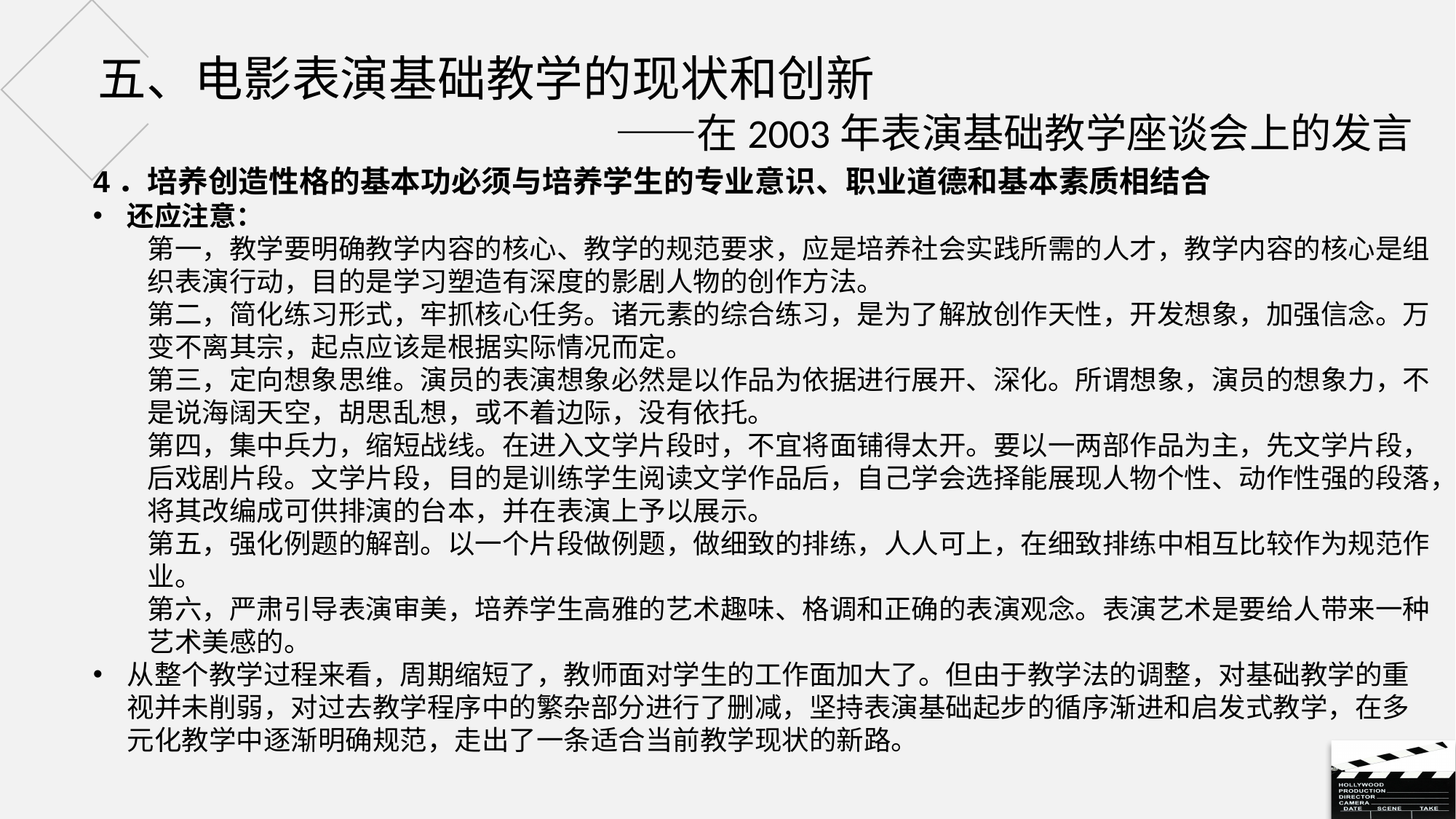

# 五、电影表演基础教学的现状和创新 ——在2003年表演基础教学座谈会上的发言
4．培养创造性格的基本功必须与培养学生的专业意识、职业道德和基本素质相结合
还应注意：
第一，教学要明确教学内容的核心、教学的规范要求，应是培养社会实践所需的人才，教学内容的核心是组织表演行动，目的是学习塑造有深度的影剧人物的创作方法。
第二，简化练习形式，牢抓核心任务。诸元素的综合练习，是为了解放创作天性，开发想象，加强信念。万变不离其宗，起点应该是根据实际情况而定。
第三，定向想象思维。演员的表演想象必然是以作品为依据进行展开、深化。所谓想象，演员的想象力，不是说海阔天空，胡思乱想，或不着边际，没有依托。
第四，集中兵力，缩短战线。在进入文学片段时，不宜将面铺得太开。要以一两部作品为主，先文学片段，后戏剧片段。文学片段，目的是训练学生阅读文学作品后，自己学会选择能展现人物个性、动作性强的段落，将其改编成可供排演的台本，并在表演上予以展示。
第五，强化例题的解剖。以一个片段做例题，做细致的排练，人人可上，在细致排练中相互比较作为规范作业。
第六，严肃引导表演审美，培养学生高雅的艺术趣味、格调和正确的表演观念。表演艺术是要给人带来一种艺术美感的。
从整个教学过程来看，周期缩短了，教师面对学生的工作面加大了。但由于教学法的调整，对基础教学的重视并未削弱，对过去教学程序中的繁杂部分进行了删减，坚持表演基础起步的循序渐进和启发式教学，在多元化教学中逐渐明确规范，走出了一条适合当前教学现状的新路。